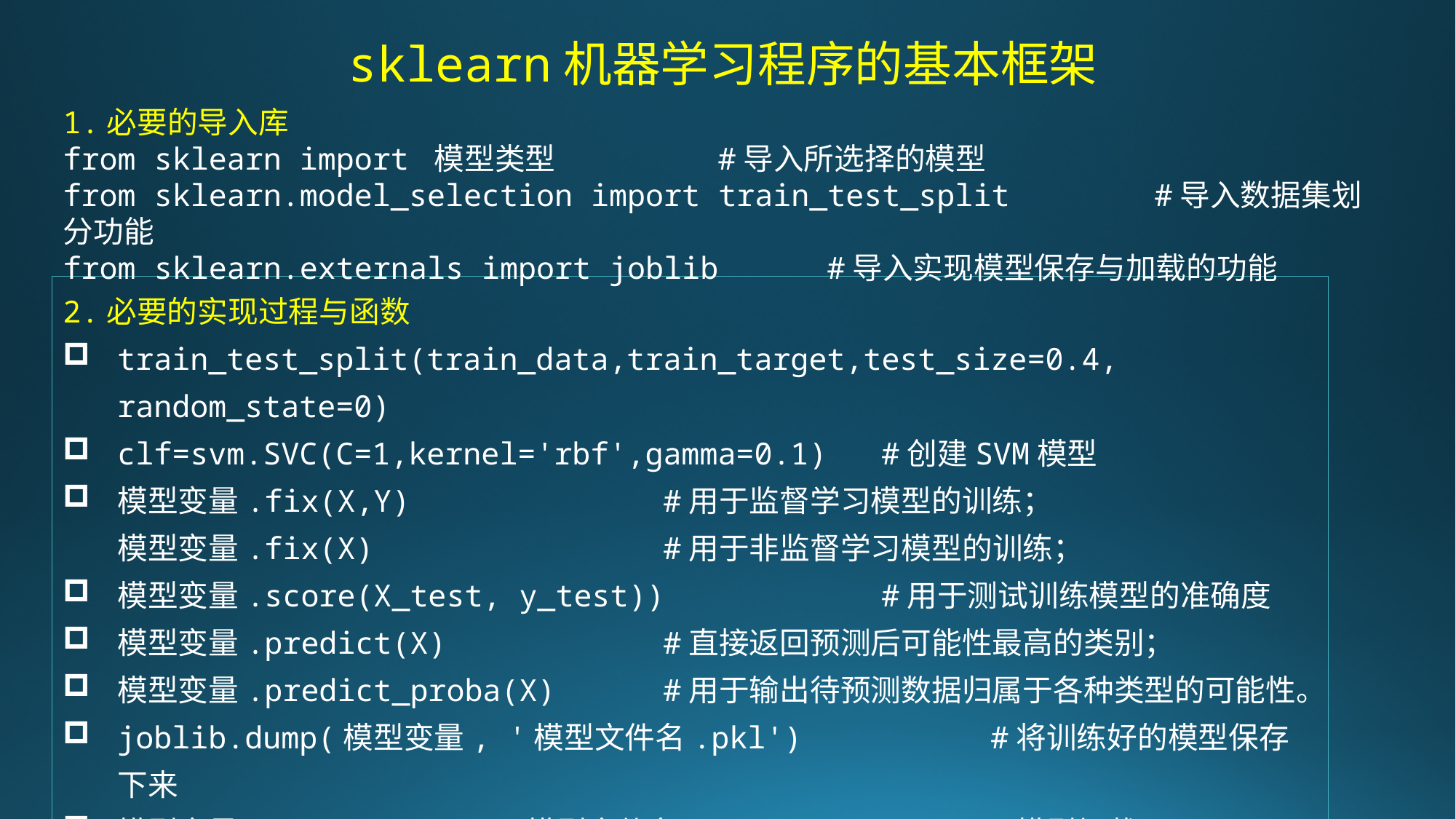

sklearn机器学习程序的基本框架
1.必要的导入库
from sklearn import 模型类型		#导入所选择的模型
from sklearn.model_selection import train_test_split		#导入数据集划分功能
from sklearn.externals import joblib	#导入实现模型保存与加载的功能
2.必要的实现过程与函数
train_test_split(train_data,train_target,test_size=0.4, random_state=0)
clf=svm.SVC(C=1,kernel='rbf',gamma=0.1)	#创建SVM模型
模型变量.fix(X,Y)			#用于监督学习模型的训练；
模型变量.fix(X)			#用于非监督学习模型的训练；
模型变量.score(X_test, y_test))		#用于测试训练模型的准确度
模型变量.predict(X)		#直接返回预测后可能性最高的类别；
模型变量.predict_proba(X) 	#用于输出待预测数据归属于各种类型的可能性。
joblib.dump(模型变量, '模型文件名.pkl')		#将训练好的模型保存下来
模型变量= joblib.load('模型文件名.pkl')		#模型加载